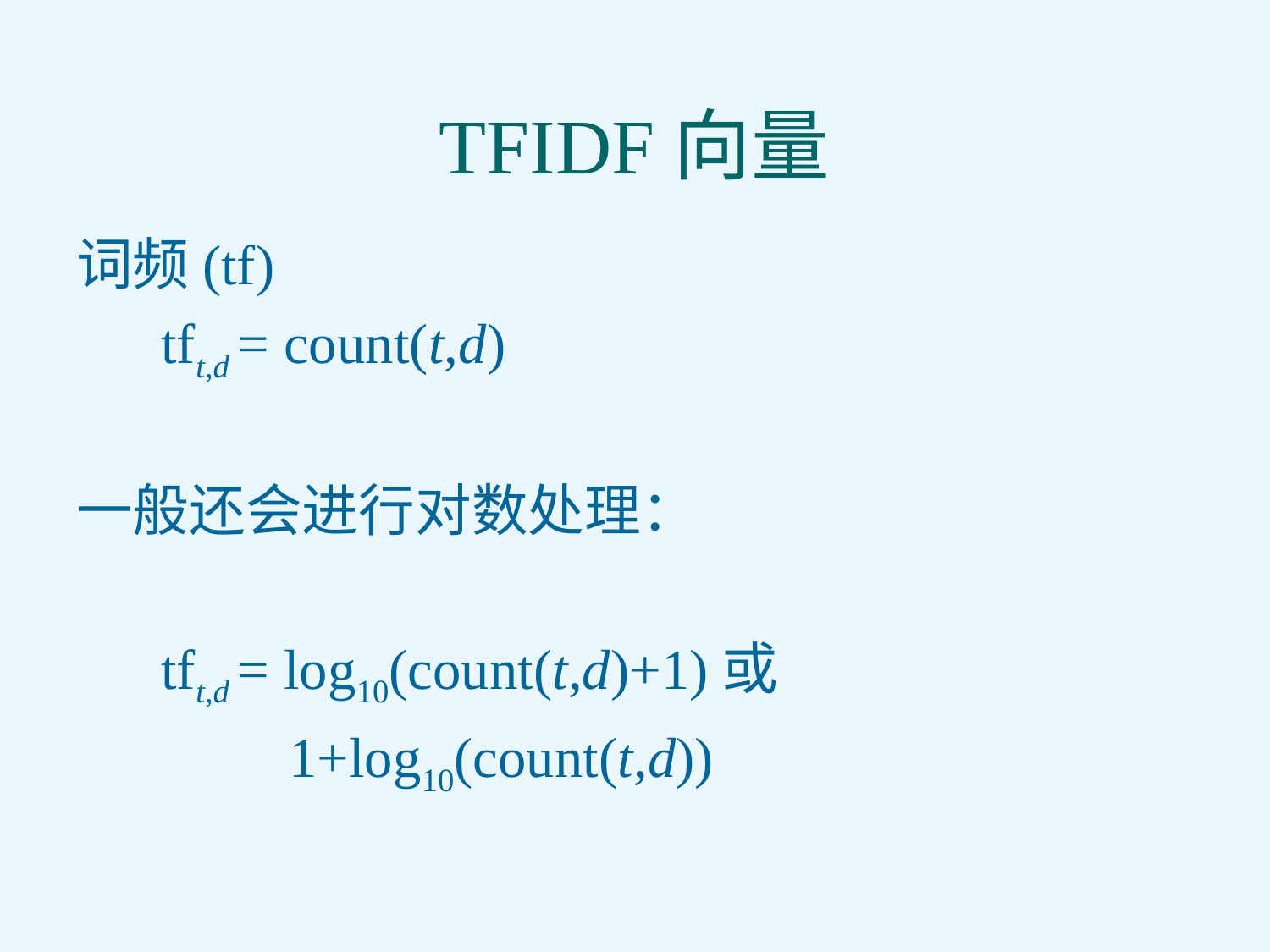

# TFIDF向量
词频(tf)
      tft,d = count(t,d)

一般还会进行对数处理：

      tft,d = log10(count(t,d)+1)或
               1+log10(count(t,d))